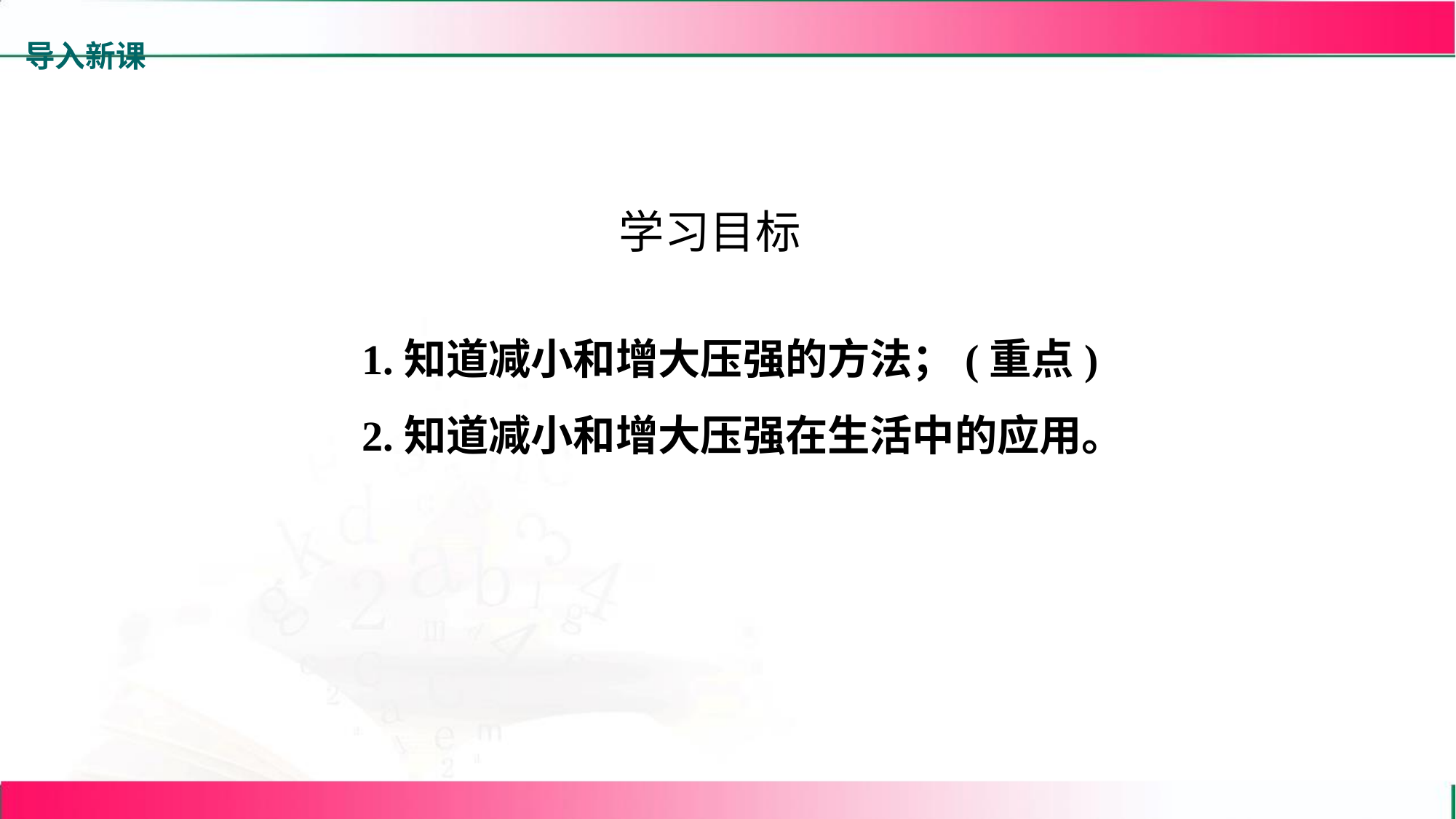

导入新课
学习目标
1.知道减小和增大压强的方法；(重点)
2.知道减小和增大压强在生活中的应用。